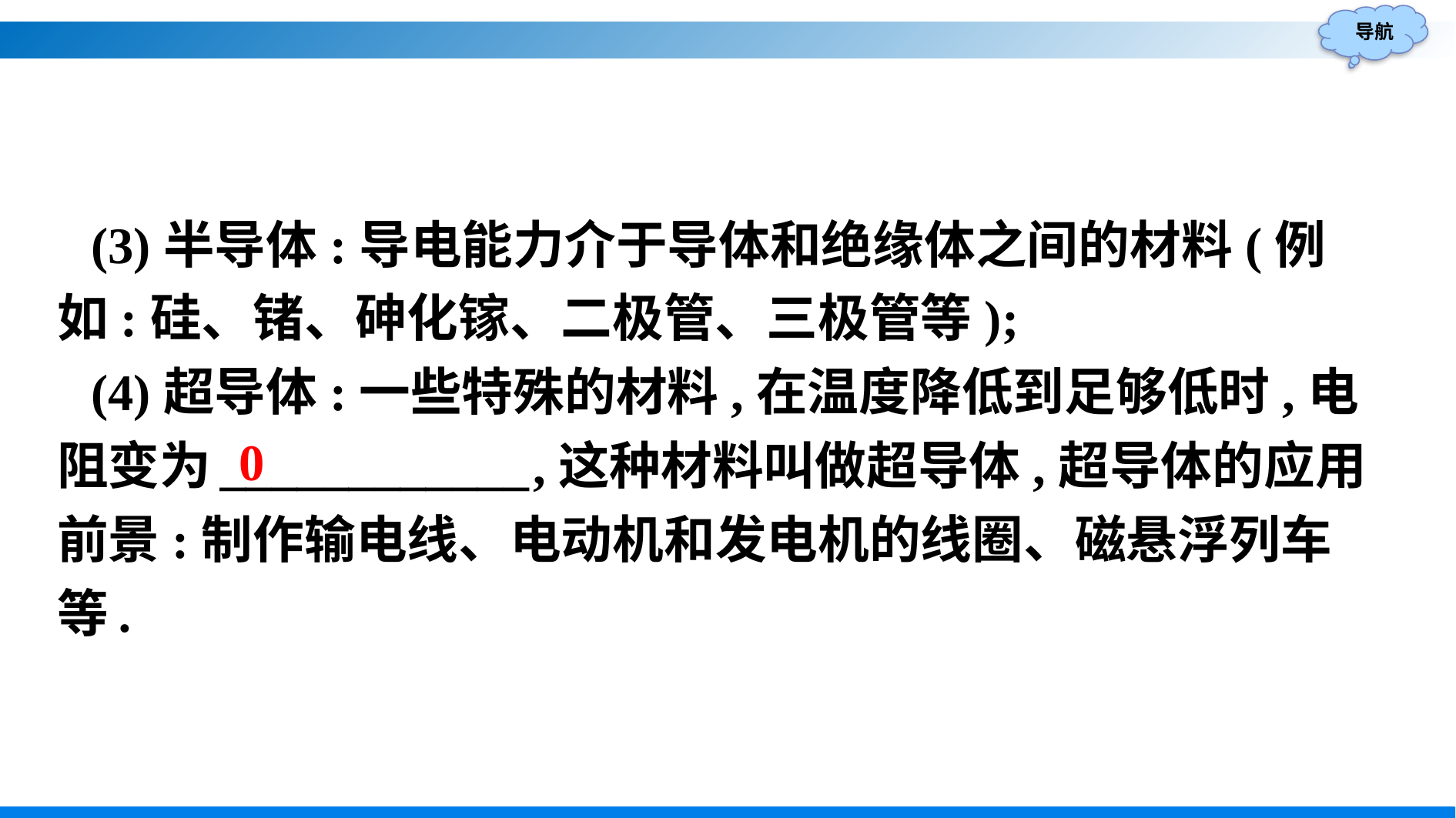

(3)半导体:导电能力介于导体和绝缘体之间的材料(例如:硅、锗、砷化镓、二极管、三极管等);
(4)超导体:一些特殊的材料,在温度降低到足够低时,电阻变为____________,这种材料叫做超导体,超导体的应用前景:制作输电线、电动机和发电机的线圈、磁悬浮列车等.
0